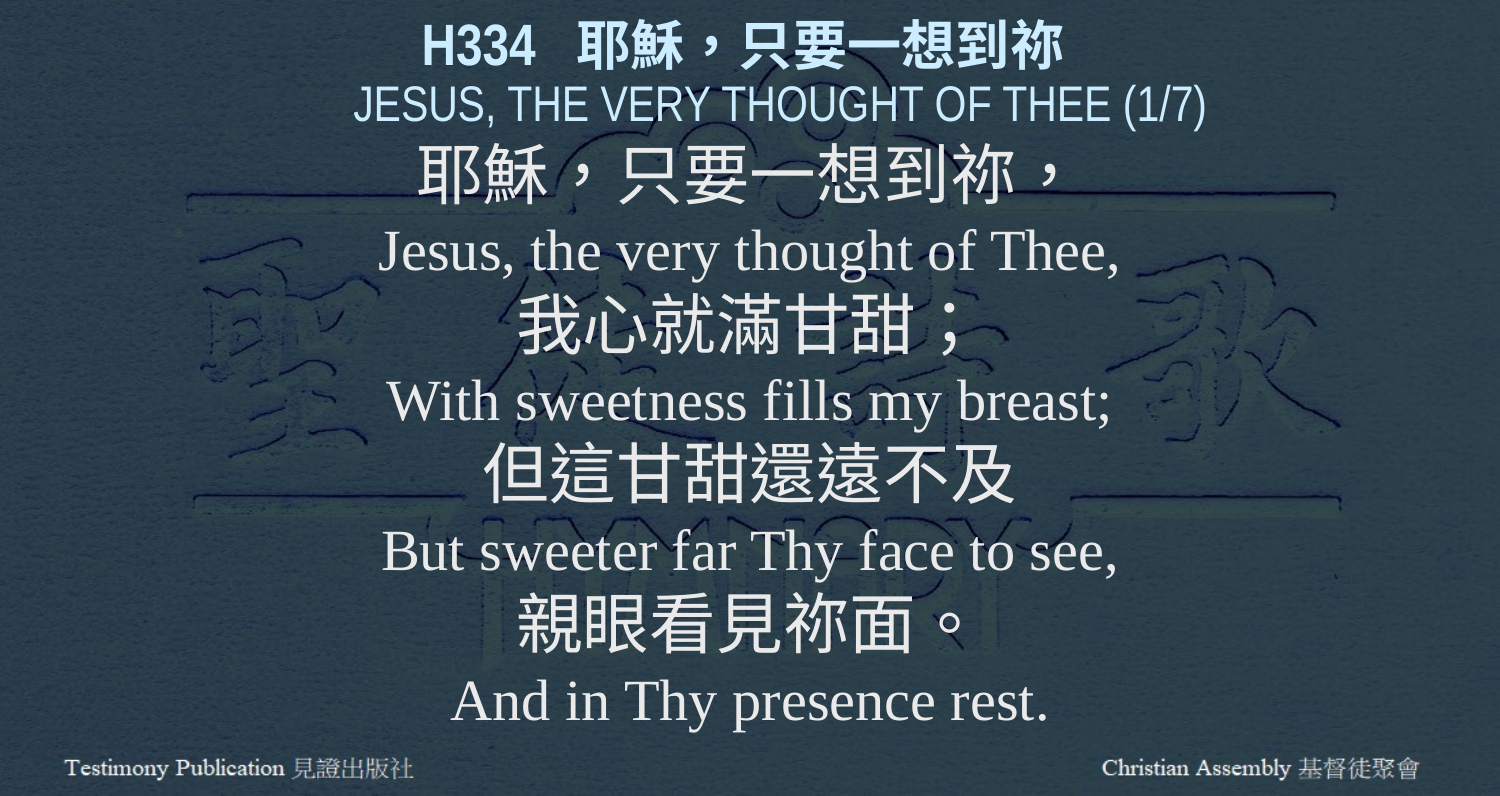

H334  耶穌，只要一想到祢
JESUS, THE VERY THOUGHT OF THEE (1/7)
耶穌，只要一想到祢，
Jesus, the very thought of Thee,
我心就滿甘甜；
With sweetness fills my breast;
但這甘甜還遠不及
But sweeter far Thy face to see,
親眼看見祢面。
And in Thy presence rest.